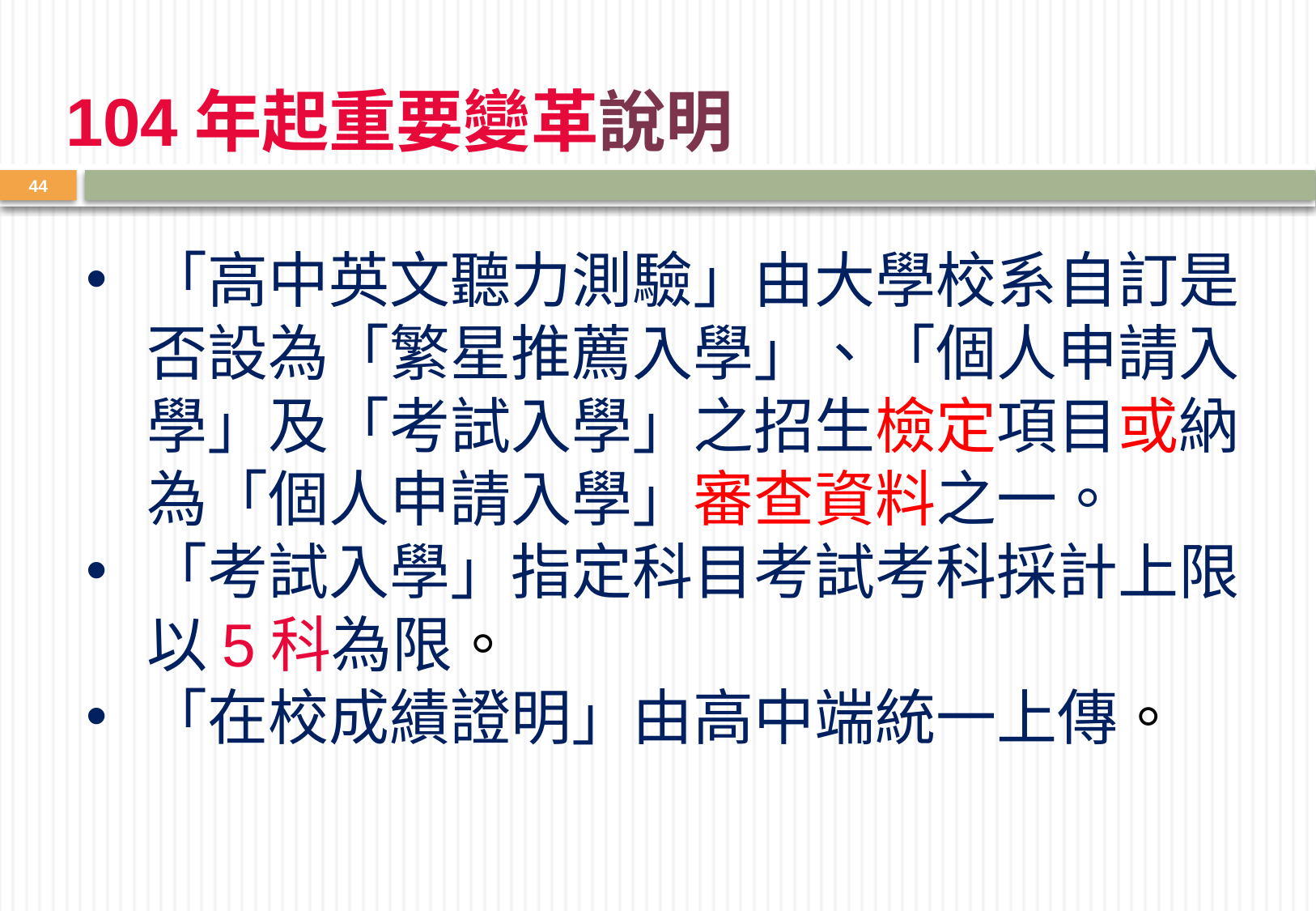

104年起重要變革說明
44
「高中英文聽力測驗」由大學校系自訂是否設為「繁星推薦入學」、「個人申請入學」及「考試入學」之招生檢定項目或納為「個人申請入學」審查資料之一。
「考試入學」指定科目考試考科採計上限以5科為限。
「在校成績證明」由高中端統一上傳。